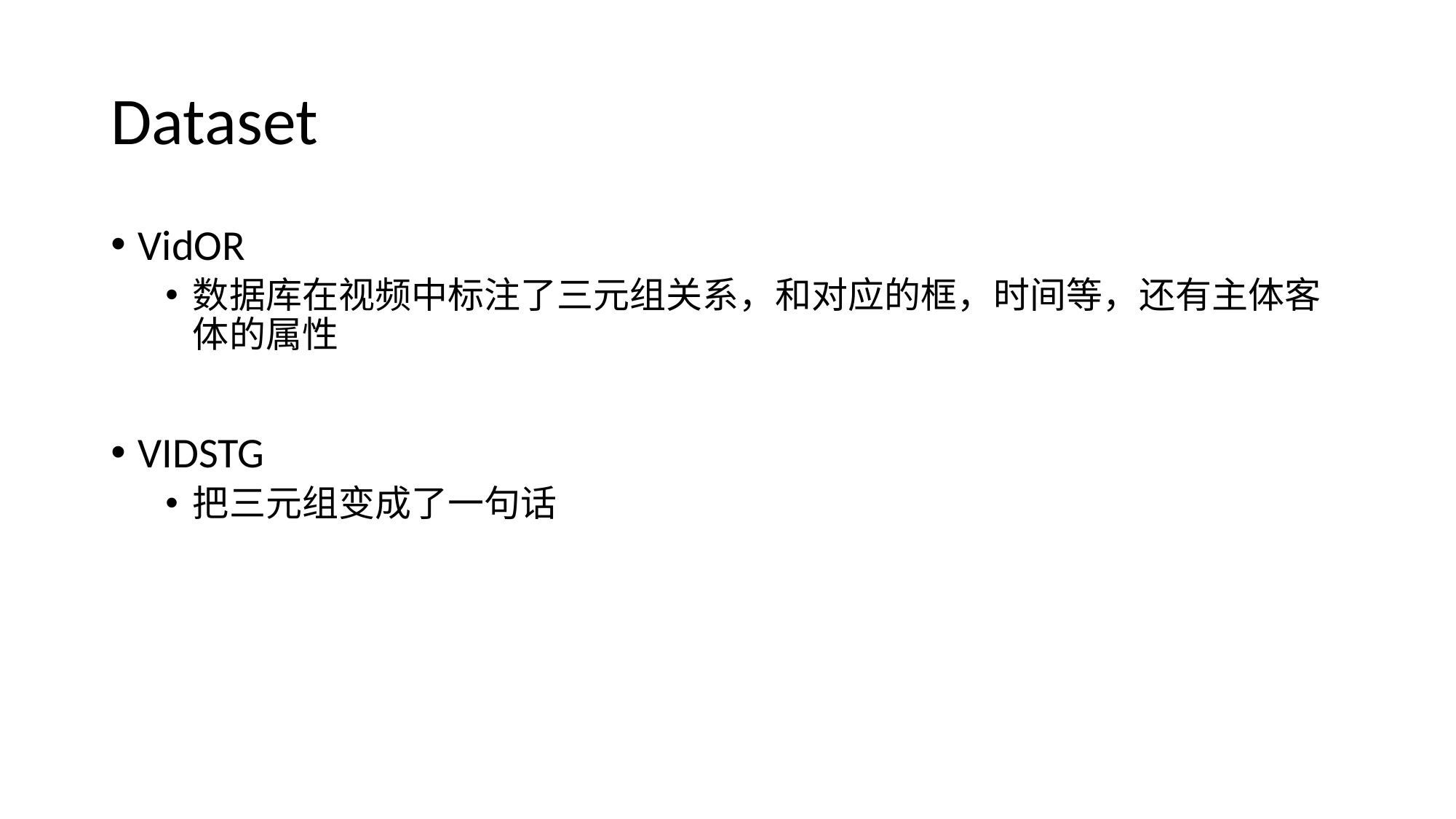

# Dataset
VidOR
数据库在视频中标注了三元组关系，和对应的框，时间等，还有主体客体的属性

VIDSTG
把三元组变成了一句话